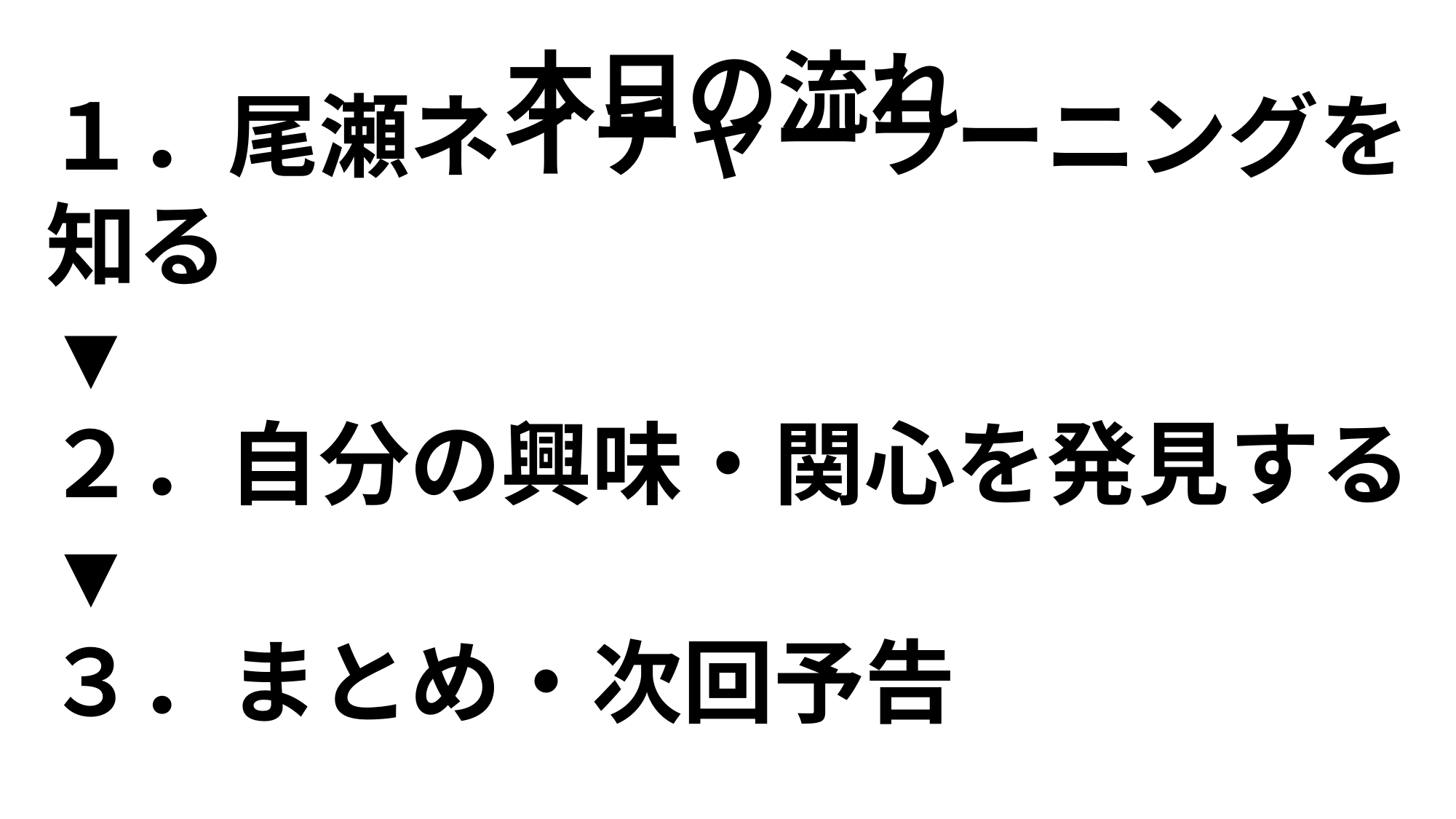

# 本日の流れ
１．尾瀬ネイチャーラーニングを知る
▼
２．自分の興味・関心を発見する
▼
３．まとめ・次回予告